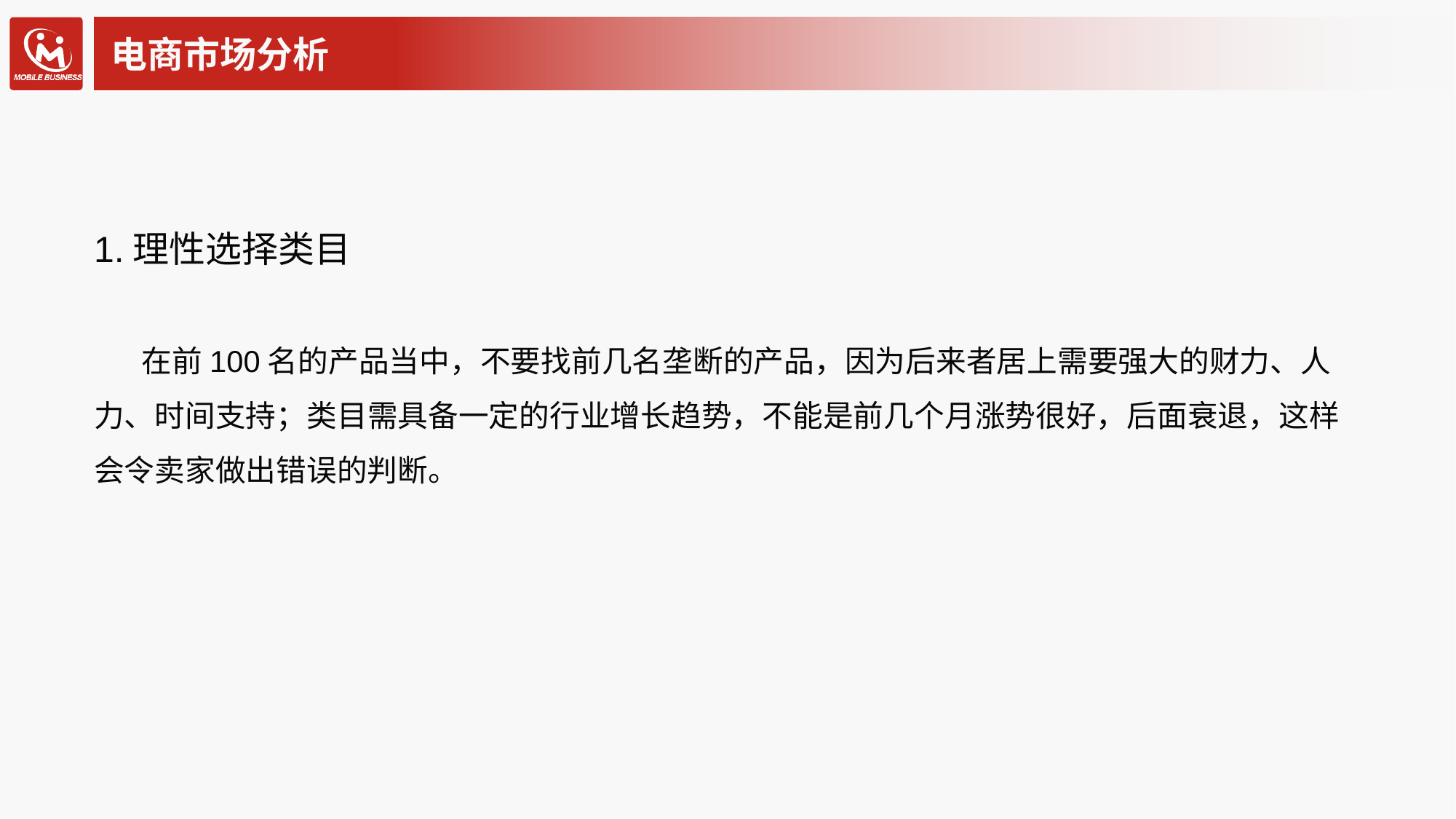

# 电商市场分析
1.理性选择类目

      在前100名的产品当中，不要找前几名垄断的产品，因为后来者居上需要强大的财力、人力、时间支持；类目需具备一定的行业增长趋势，不能是前几个月涨势很好，后面衰退，这样会令卖家做出错误的判断。